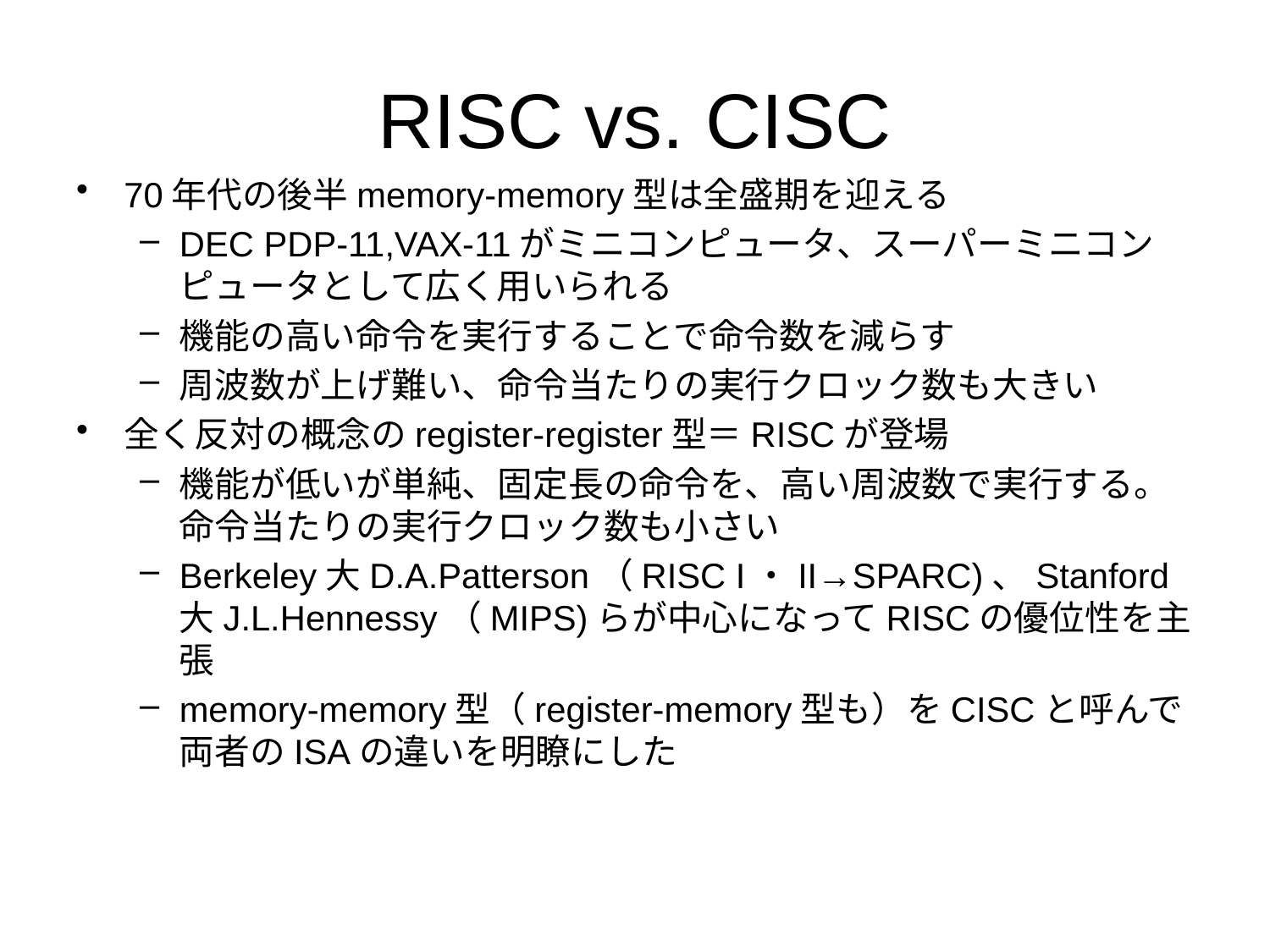

# RISC vs. CISC
70年代の後半memory-memory型は全盛期を迎える
DEC PDP-11,VAX-11がミニコンピュータ、スーパーミニコンピュータとして広く用いられる
機能の高い命令を実行することで命令数を減らす
周波数が上げ難い、命令当たりの実行クロック数も大きい
全く反対の概念のregister-register型＝RISCが登場
機能が低いが単純、固定長の命令を、高い周波数で実行する。命令当たりの実行クロック数も小さい
Berkeley大D.A.Patterson（RISC I・II→SPARC)、Stanford大J.L.Hennessy（MIPS)らが中心になってRISCの優位性を主張
memory-memory型（register-memory型も）をCISCと呼んで両者のISAの違いを明瞭にした